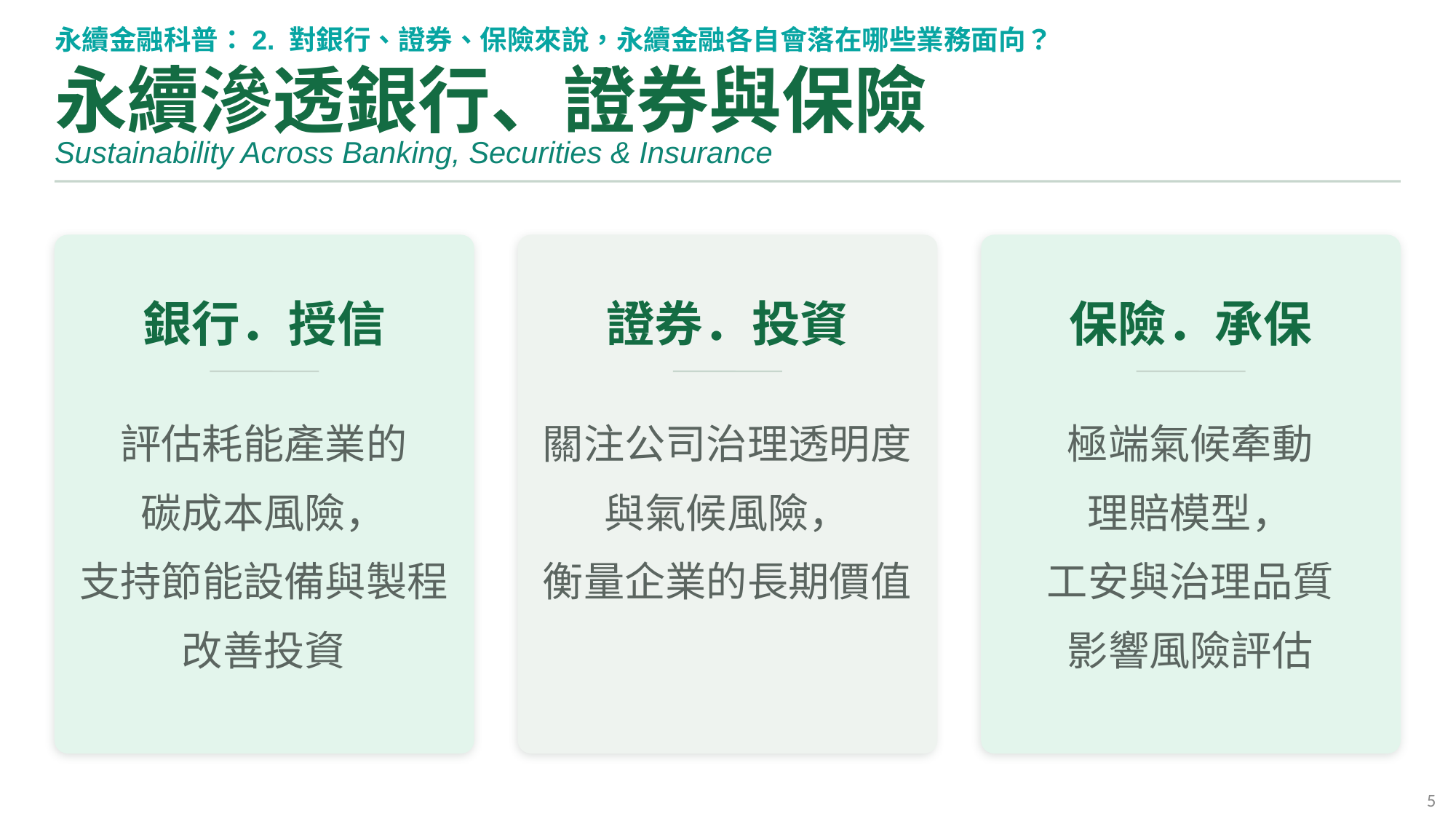

永續金融科普：2. 對銀行、證券、保險來說，永續金融各自會落在哪些業務面向？
永續滲透銀行、證券與保險
Sustainability Across Banking, Securities & Insurance

銀行．授信
證券．投資
保險．承保

評估耗能產業的
碳成本風險，
支持節能設備與製程改善投資
關注公司治理透明度與氣候風險，
衡量企業的長期價值
極端氣候牽動
理賠模型，
工安與治理品質
影響風險評估
5